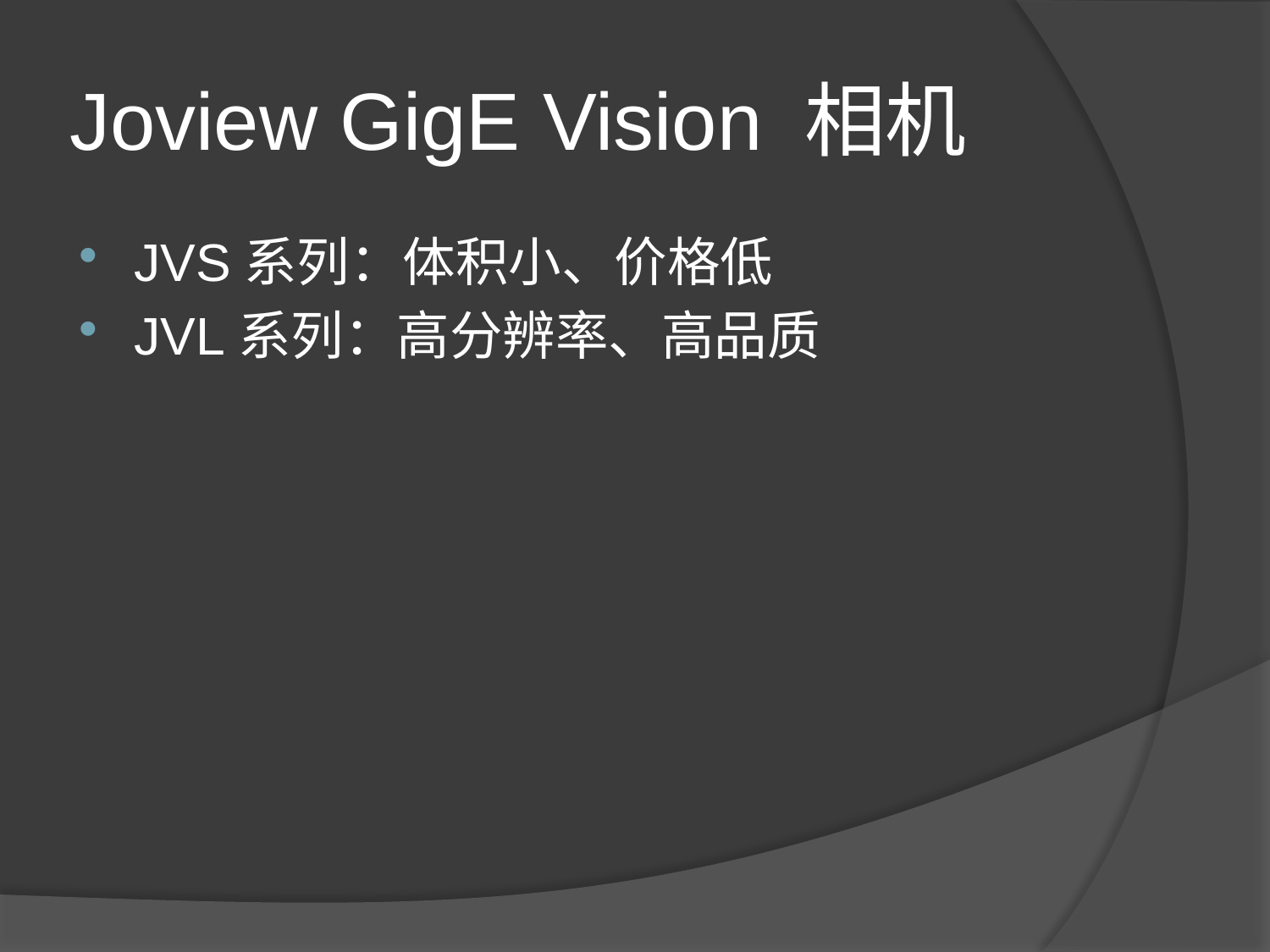

# Joview GigE Vision 相机
JVS系列：体积小、价格低
JVL系列：高分辨率、高品质